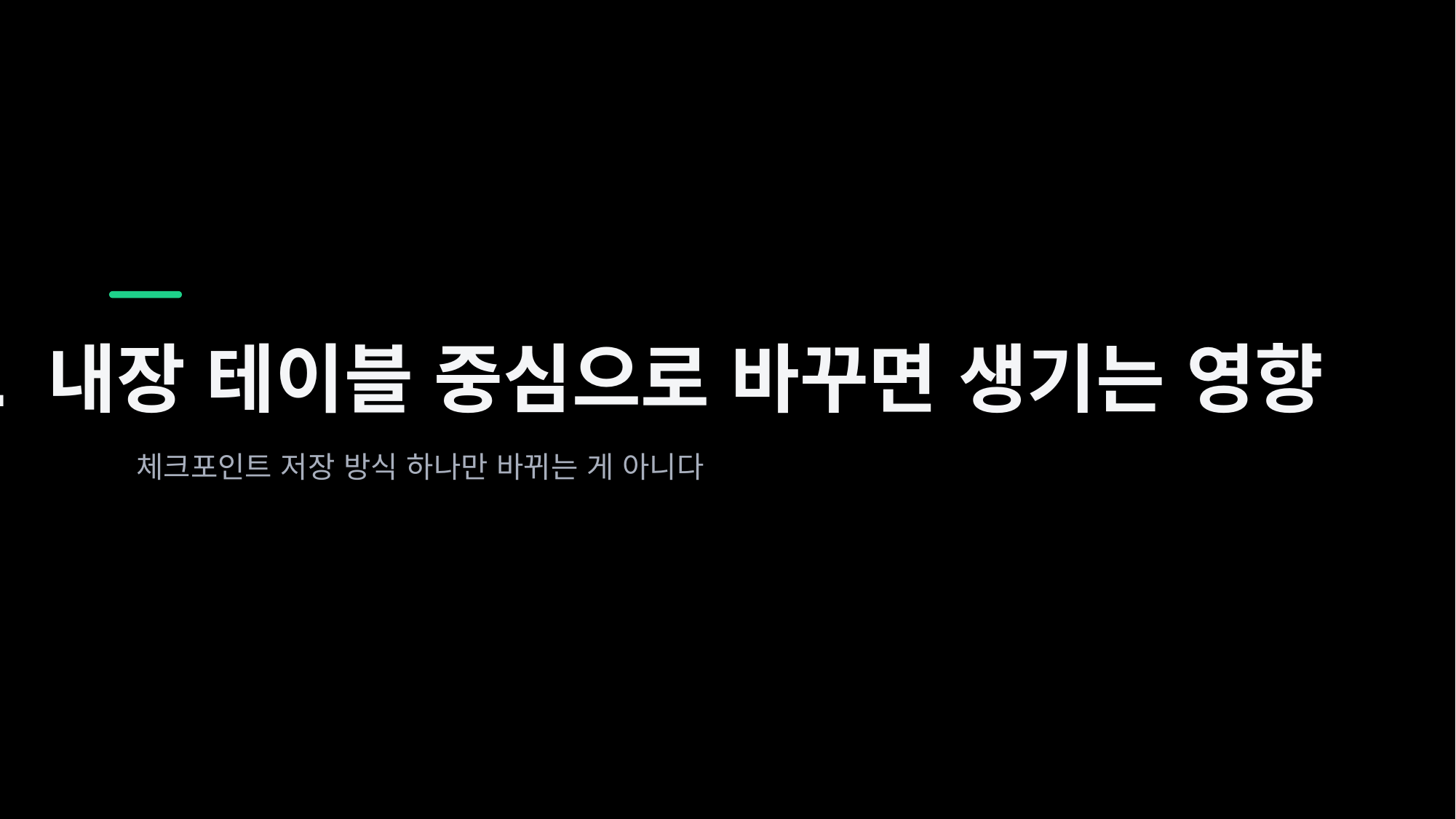

5. 내장 테이블 중심으로 바꾸면 생기는 영향
체크포인트 저장 방식 하나만 바뀌는 게 아니다